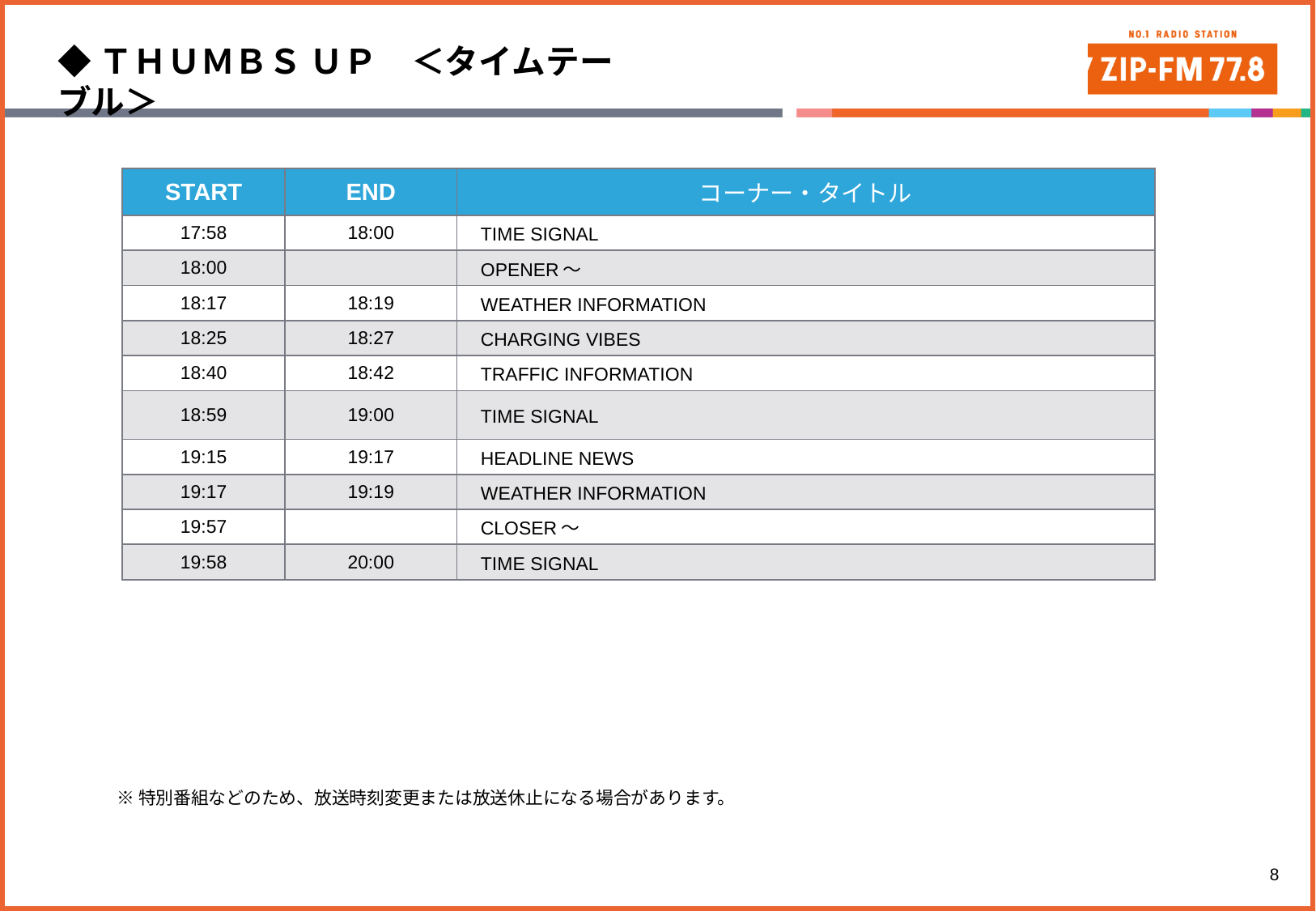

◆ＴＨＵＭＢＳ ＵＰ　＜タイムテーブル＞
| START | END | コーナー・タイトル |
| --- | --- | --- |
| 17:58 | 18:00 | TIME SIGNAL |
| 18:00 |  | OPENER〜 |
| 18:17 | 18:19 | WEATHER INFORMATION |
| 18:25 | 18:27 | CHARGING VIBES |
| 18:40 | 18:42 | TRAFFIC INFORMATION |
| 18:59 | 19:00 | TIME SIGNAL |
| 19:15 | 19:17 | HEADLINE NEWS |
| 19:17 | 19:19 | WEATHER INFORMATION |
| 19:57 |  | CLOSER～ |
| 19:58 | 20:00 | TIME SIGNAL |
※特別番組などのため、放送時刻変更または放送休止になる場合があります。